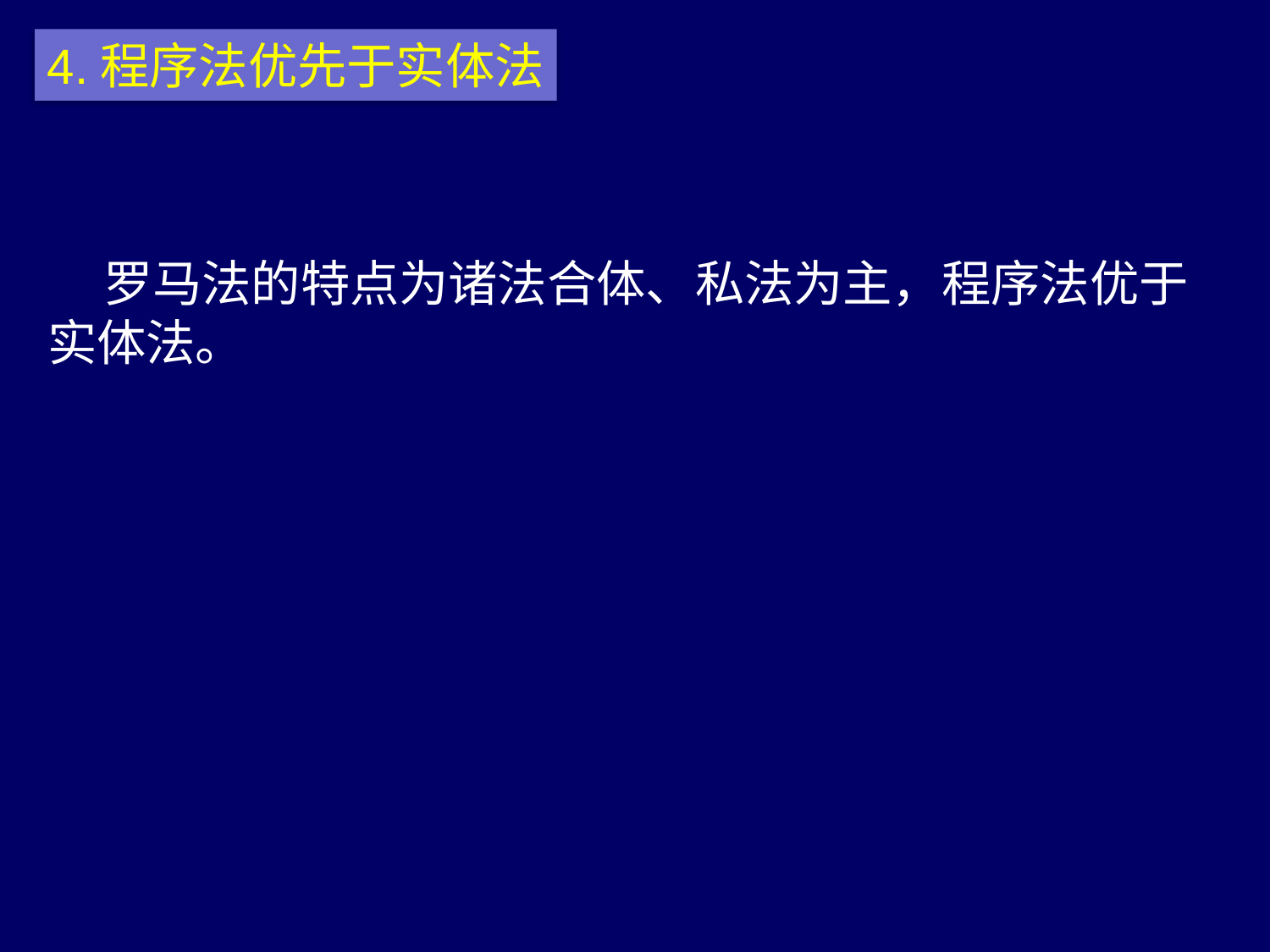

4.程序法优先于实体法
    罗马法的特点为诸法合体、私法为主，程序法优于实体法。